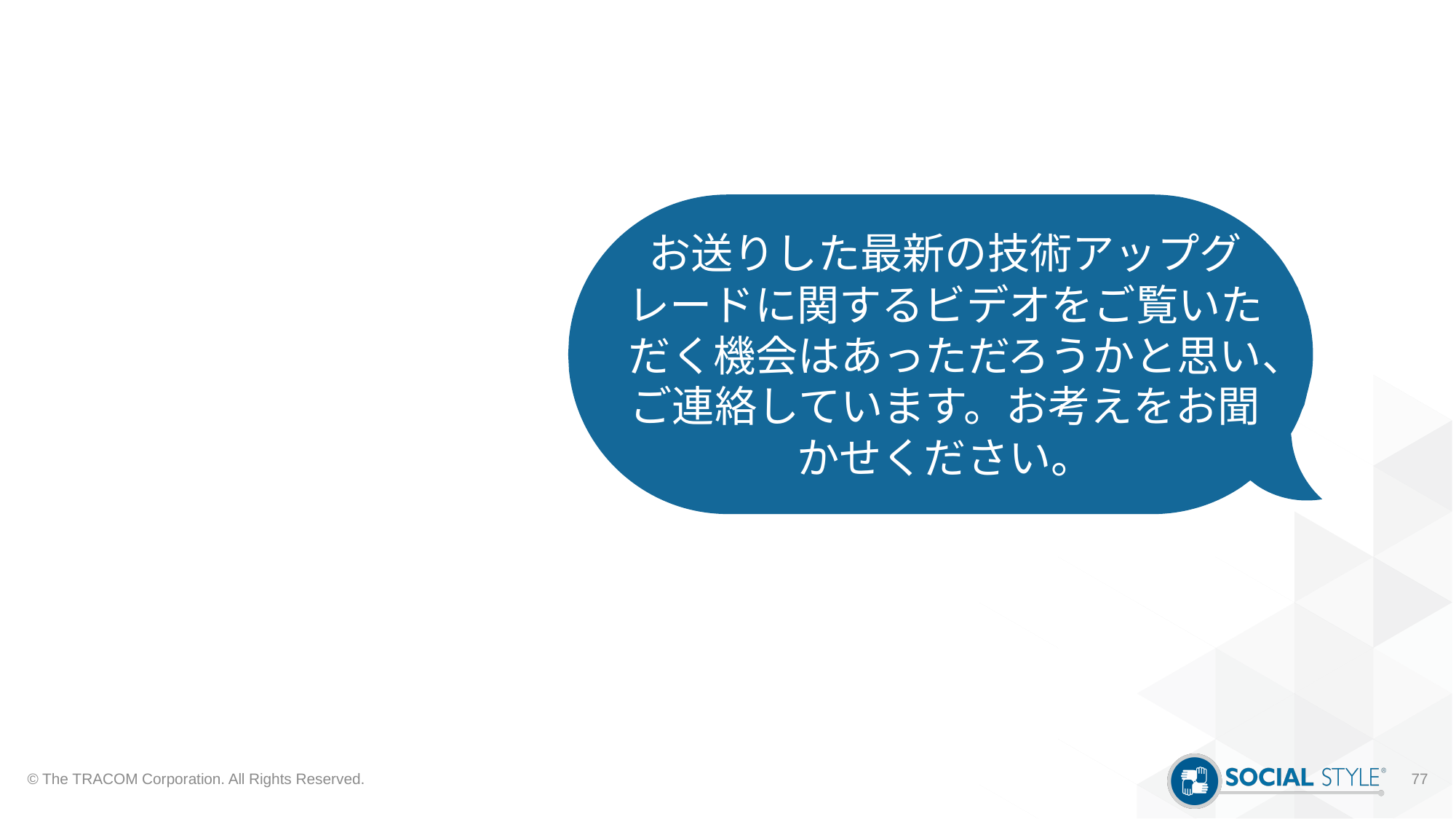

お送りした最新の技術アップグレードに関するビデオをご覧いただく機会はあっただろうかと思い、ご連絡しています。お考えをお聞かせください。
© The TRACOM Corporation. All Rights Reserved.
77